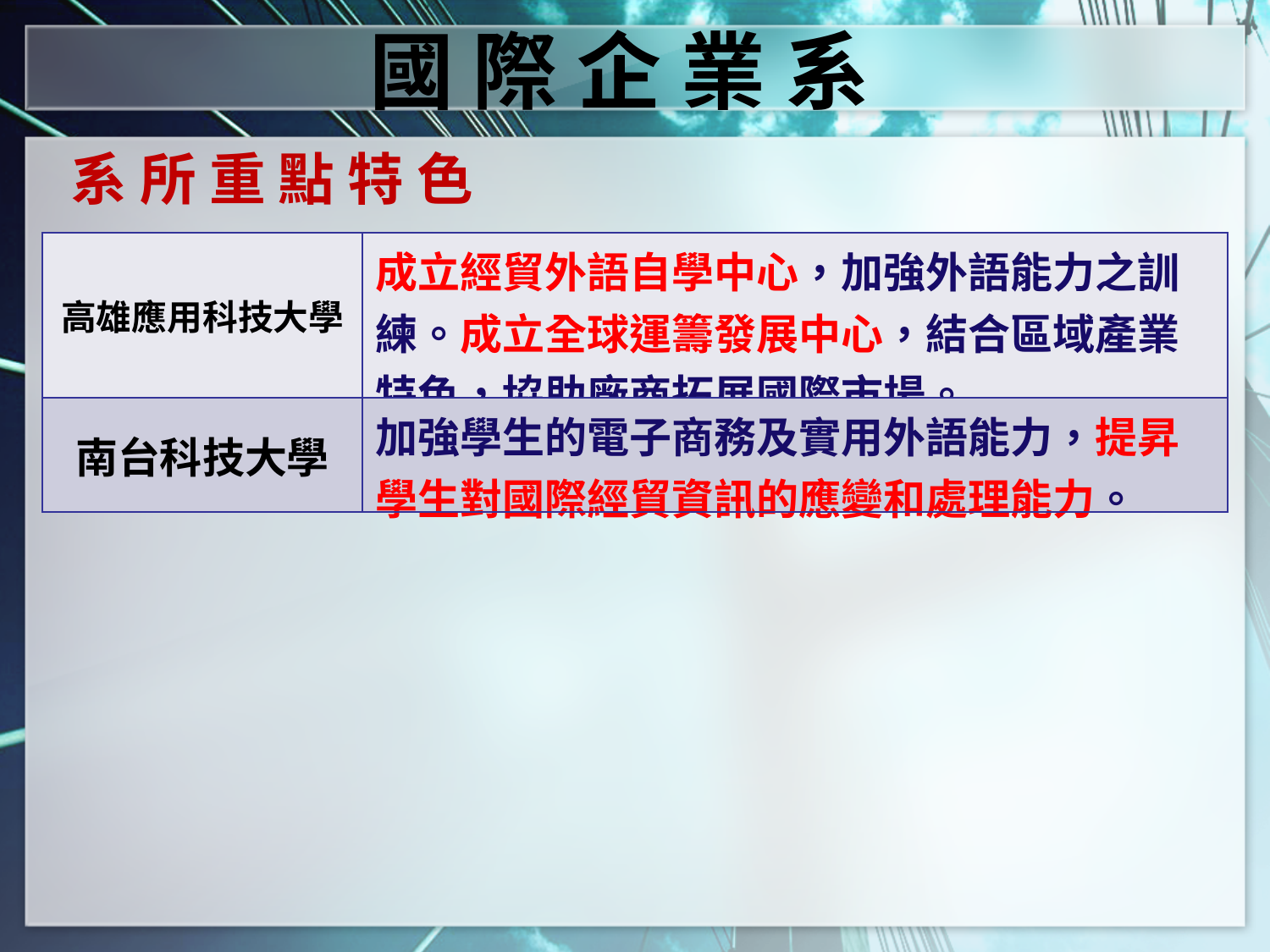

國 際 企 業 系
系 所 重 點 特 色
| 高雄應用科技大學 | 成立經貿外語自學中心，加強外語能力之訓練。成立全球運籌發展中心，結合區域產業特色，協助廠商拓展國際市場。 |
| --- | --- |
| 南台科技大學 | 加強學生的電子商務及實用外語能力，提昇學生對國際經貿資訊的應變和處理能力。 |